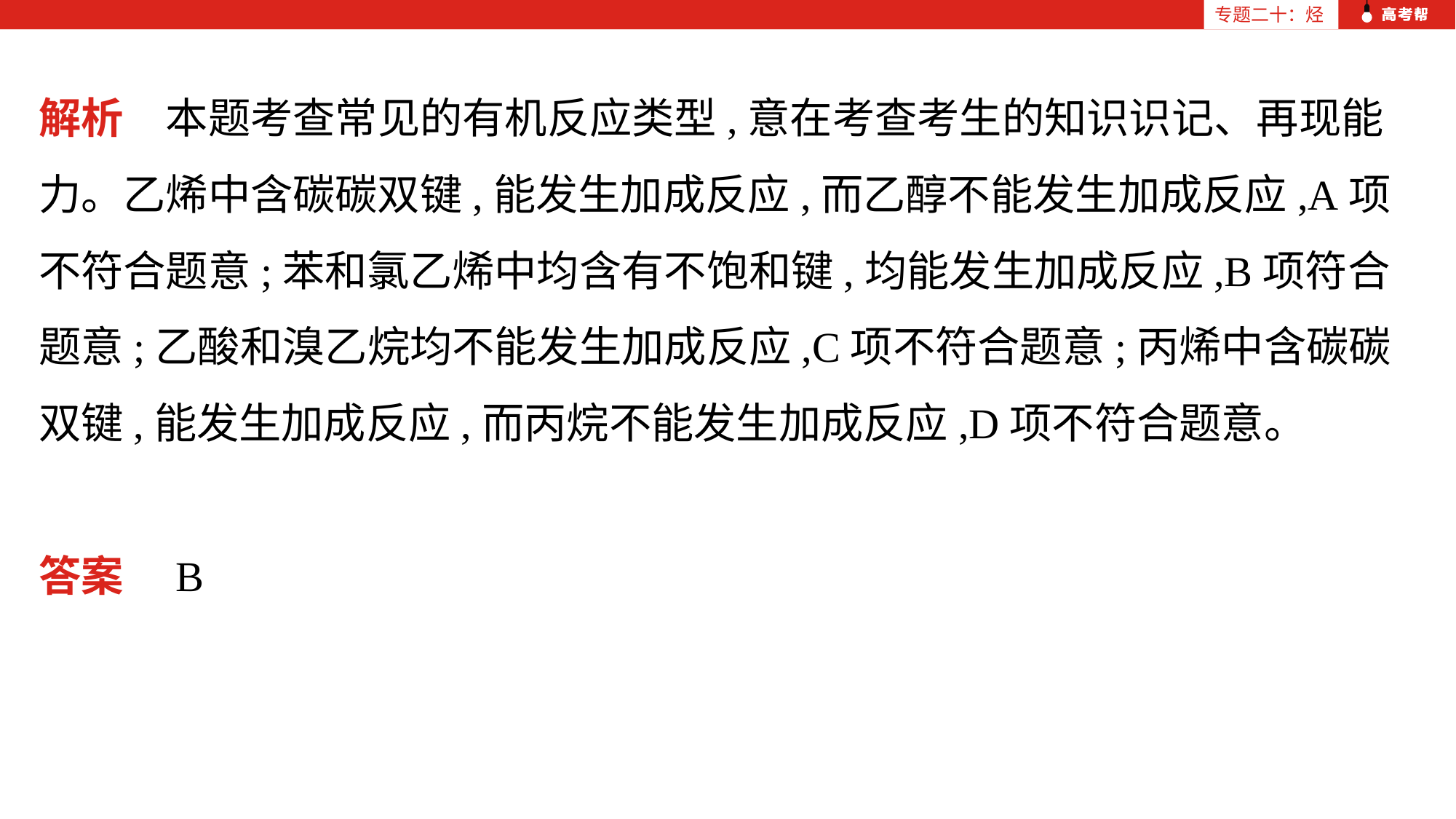

专题二十：烃

解析　本题考查常见的有机反应类型,意在考查考生的知识识记、再现能力。乙烯中含碳碳双键,能发生加成反应,而乙醇不能发生加成反应,A项不符合题意;苯和氯乙烯中均含有不饱和键,均能发生加成反应,B项符合题意;乙酸和溴乙烷均不能发生加成反应,C项不符合题意;丙烯中含碳碳双键,能发生加成反应,而丙烷不能发生加成反应,D项不符合题意。

答案　B